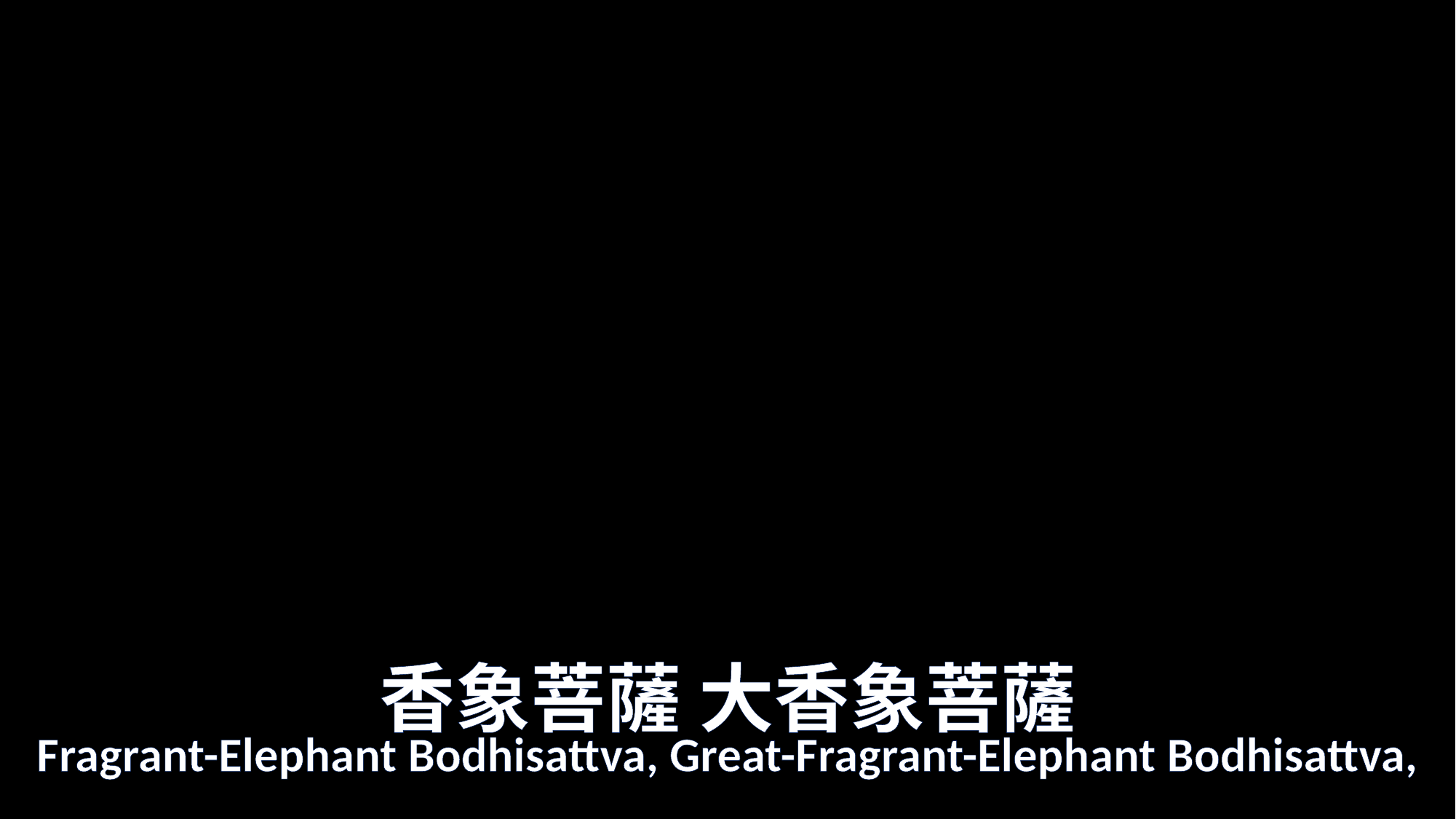

# 香象菩薩 大香象菩薩
Fragrant-Elephant Bodhisattva, Great-Fragrant-Elephant Bodhisattva,